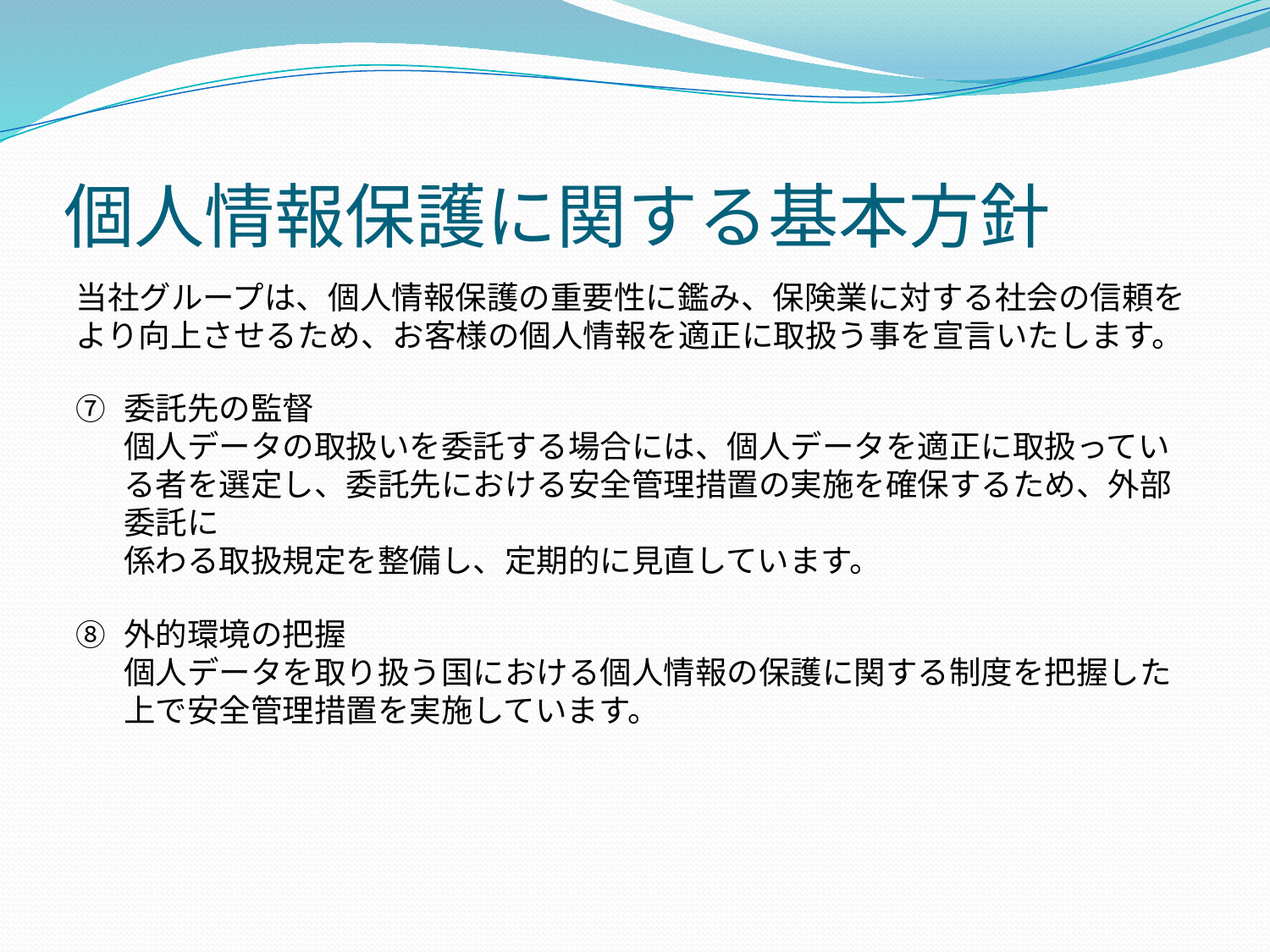

# 個人情報保護に関する基本方針
当社グループは、個人情報保護の重要性に鑑み、保険業に対する社会の信頼を
より向上させるため、お客様の個人情報を適正に取扱う事を宣言いたします。
委託先の監督
個人データの取扱いを委託する場合には、個人データを適正に取扱っている者を選定し、委託先における安全管理措置の実施を確保するため、外部委託に
係わる取扱規定を整備し、定期的に見直しています。
外的環境の把握
個人データを取り扱う国における個人情報の保護に関する制度を把握した上で安全管理措置を実施しています。